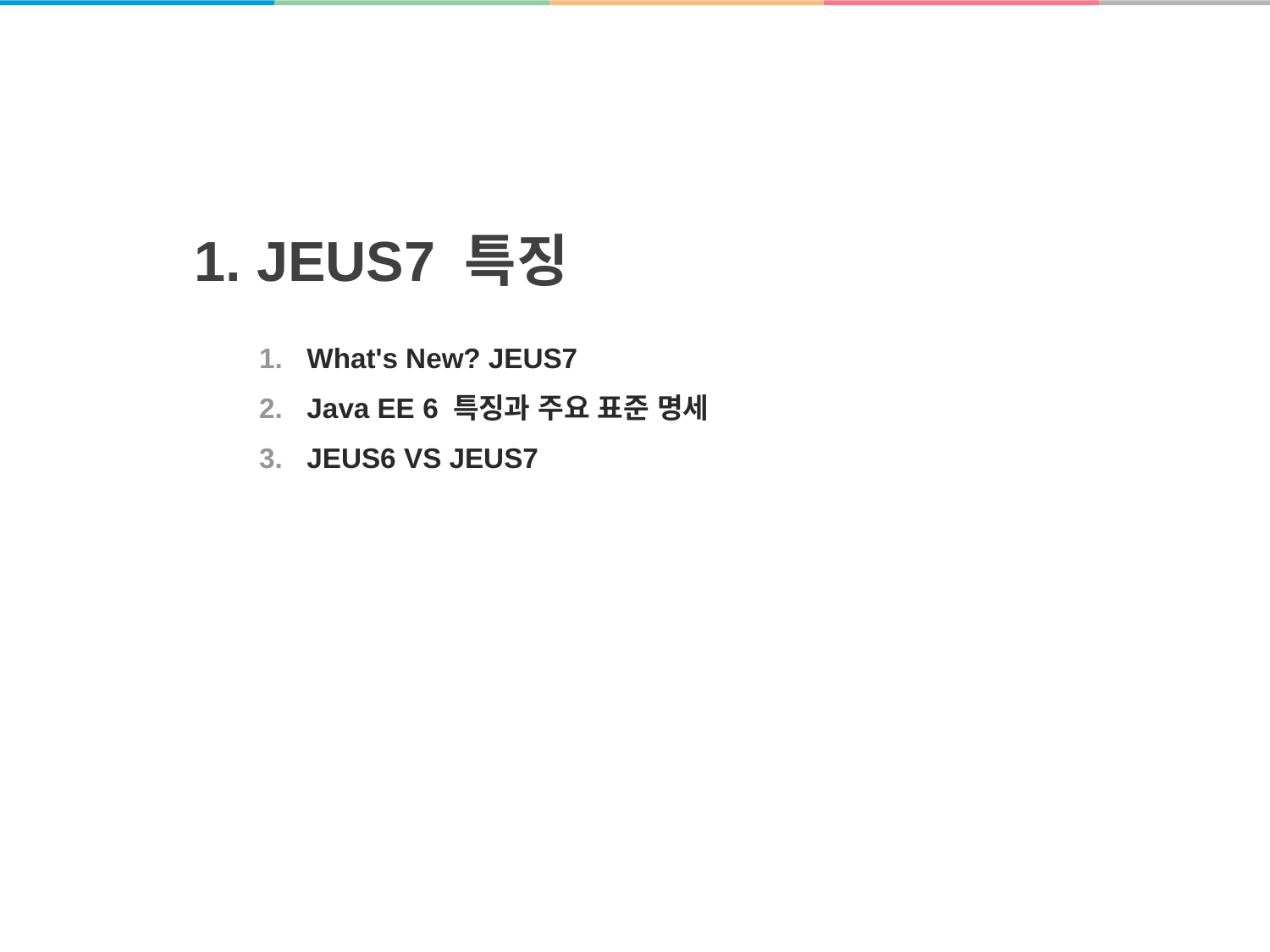

# 1. JEUS7 특징
What's New? JEUS7
Java EE 6 특징과 주요 표준 명세
JEUS6 VS JEUS7